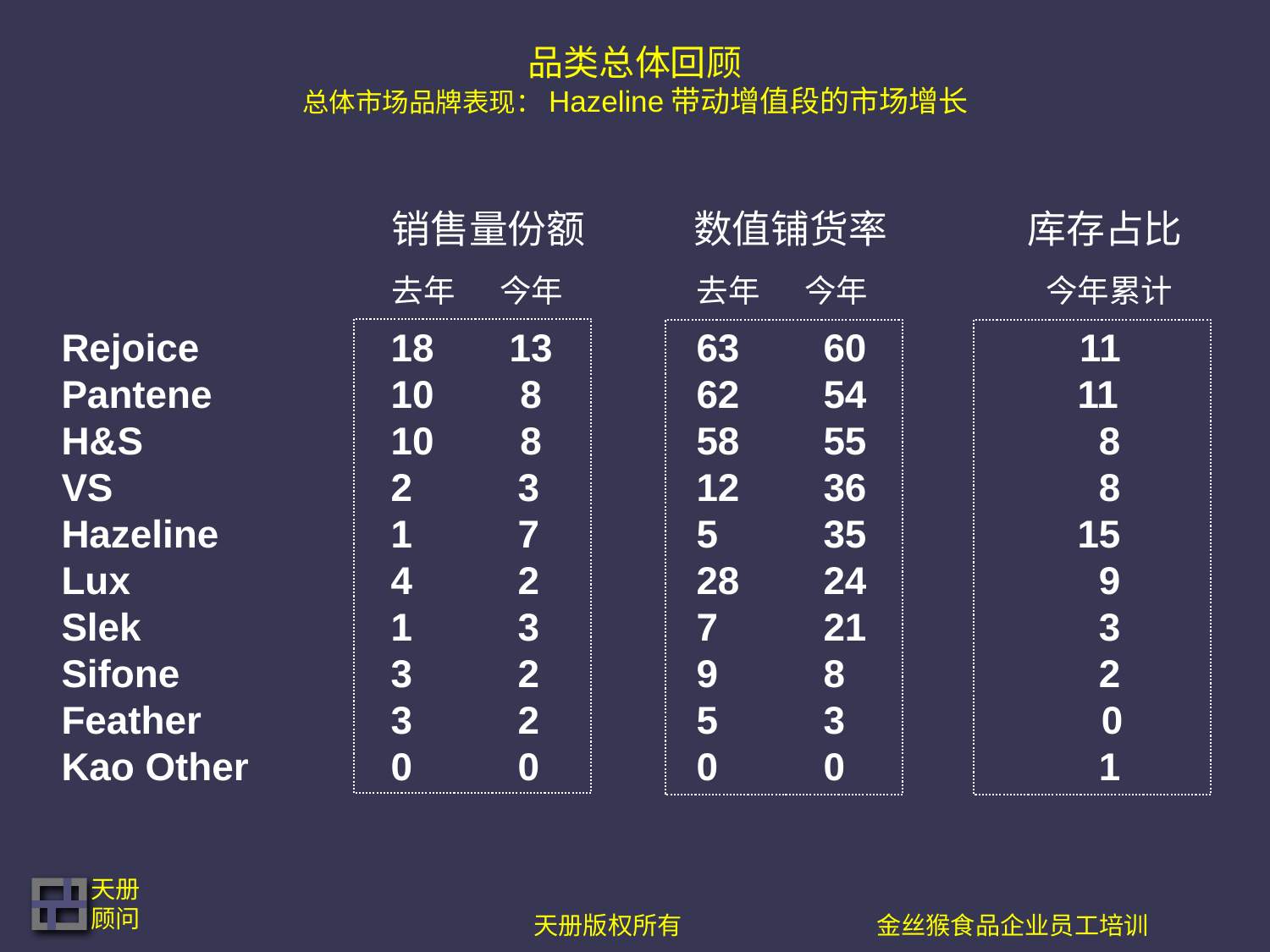

# 品类总体回顾 总体市场品牌表现：Hazeline带动增值段的市场增长
	                  销售量份额          数值铺货率             库存占比
	                  去年     今年               去年     今年                    今年累计

Rejoice	       18       13 		63 	60	            11
Pantene	       10        8 		62 	54		11
H&S		       10        8 		58 	55 		  8
VS		       2 	       3 		12 	36 	 	  8
Hazeline	       1 	       7 		5 	35 	 	15
Lux		       4 	       2 		28 	24 		  9
Slek		       1 	       3 		7 	21 		  3
Sifone		       3 	       2 		9 	8 	          	  2
Feather	       3 	       2 		5 	3 	              0
Kao Other	       0 	       0 	 	0 	0 	         	  1

28